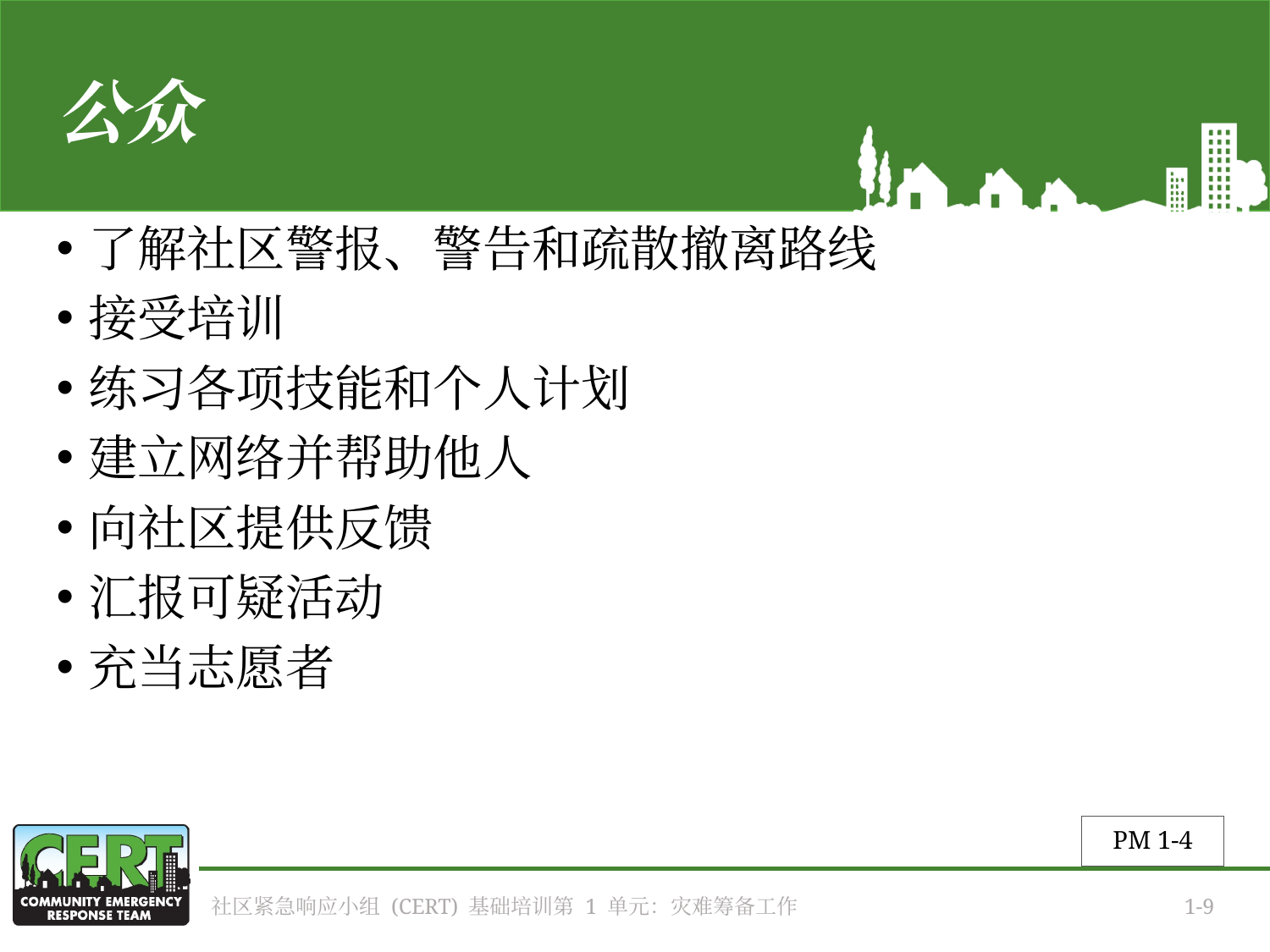

# 公众
了解社区警报、警告和疏散撤离路线
接受培训
练习各项技能和个人计划
建立网络并帮助他人
向社区提供反馈
汇报可疑活动
充当志愿者
PM 1-4
社区紧急响应小组 (CERT) 基础培训第 1 单元：灾难筹备工作
1-9